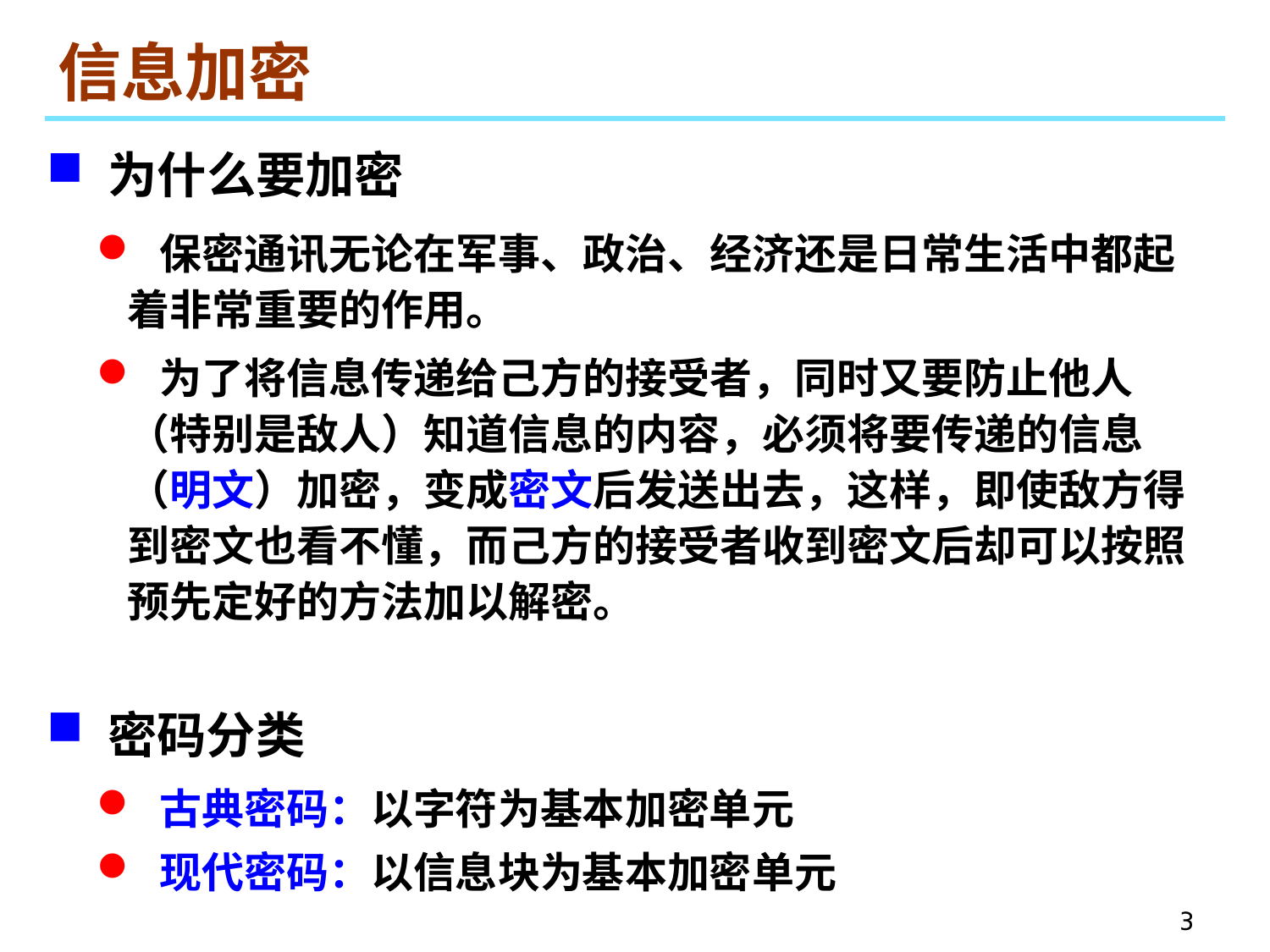

# 信息加密
 为什么要加密
 保密通讯无论在军事、政治、经济还是日常生活中都起着非常重要的作用。
 为了将信息传递给己方的接受者，同时又要防止他人（特别是敌人）知道信息的内容，必须将要传递的信息（明文）加密，变成密文后发送出去，这样，即使敌方得到密文也看不懂，而己方的接受者收到密文后却可以按照预先定好的方法加以解密。
 密码分类
 古典密码：以字符为基本加密单元
 现代密码：以信息块为基本加密单元
3